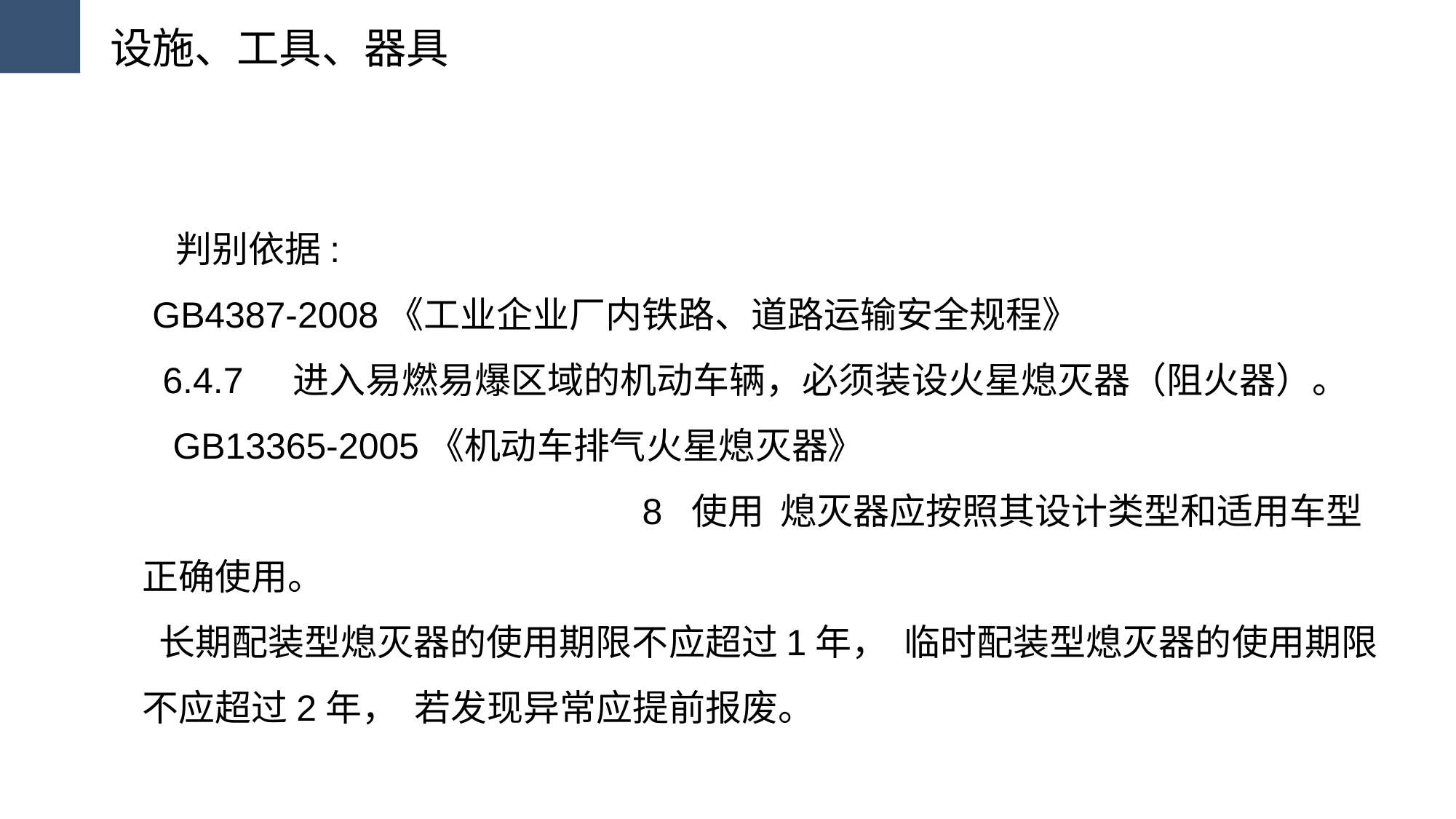

设施、工具、器具
   判别依据:
 GB4387-2008《工业企业厂内铁路、道路运输安全规程》
  6.4.7    进入易燃易爆区域的机动车辆，必须装设火星熄灭器（阻火器）。
   GB13365-2005《机动车排气火星熄灭器》                                                                                                                            8  使用  熄灭器应按照其设计类型和适用车型正确使用。
 长期配装型熄灭器的使用期限不应超过1年，  临时配装型熄灭器的使用期限不应超过2年，  若发现异常应提前报废。